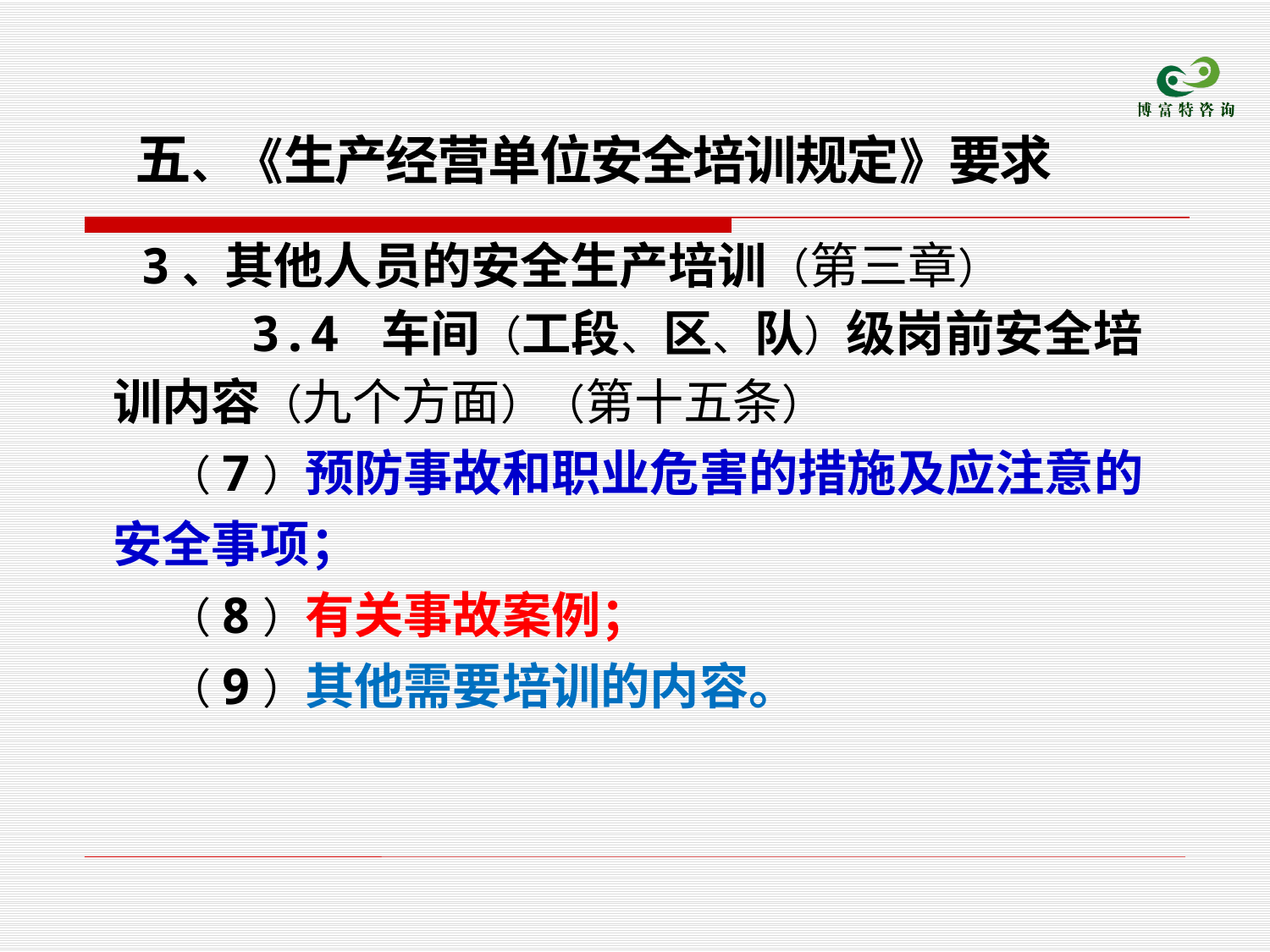

五、《生产经营单位安全培训规定》要求
　      3、其他人员的安全生产培训（第三章）
        3.4 车间（工段、区、队）级岗前安全培训内容（九个方面）（第十五条）
　 　 （7）预防事故和职业危害的措施及应注意的安全事项；
　　  （8）有关事故案例；
　　  （9）其他需要培训的内容。